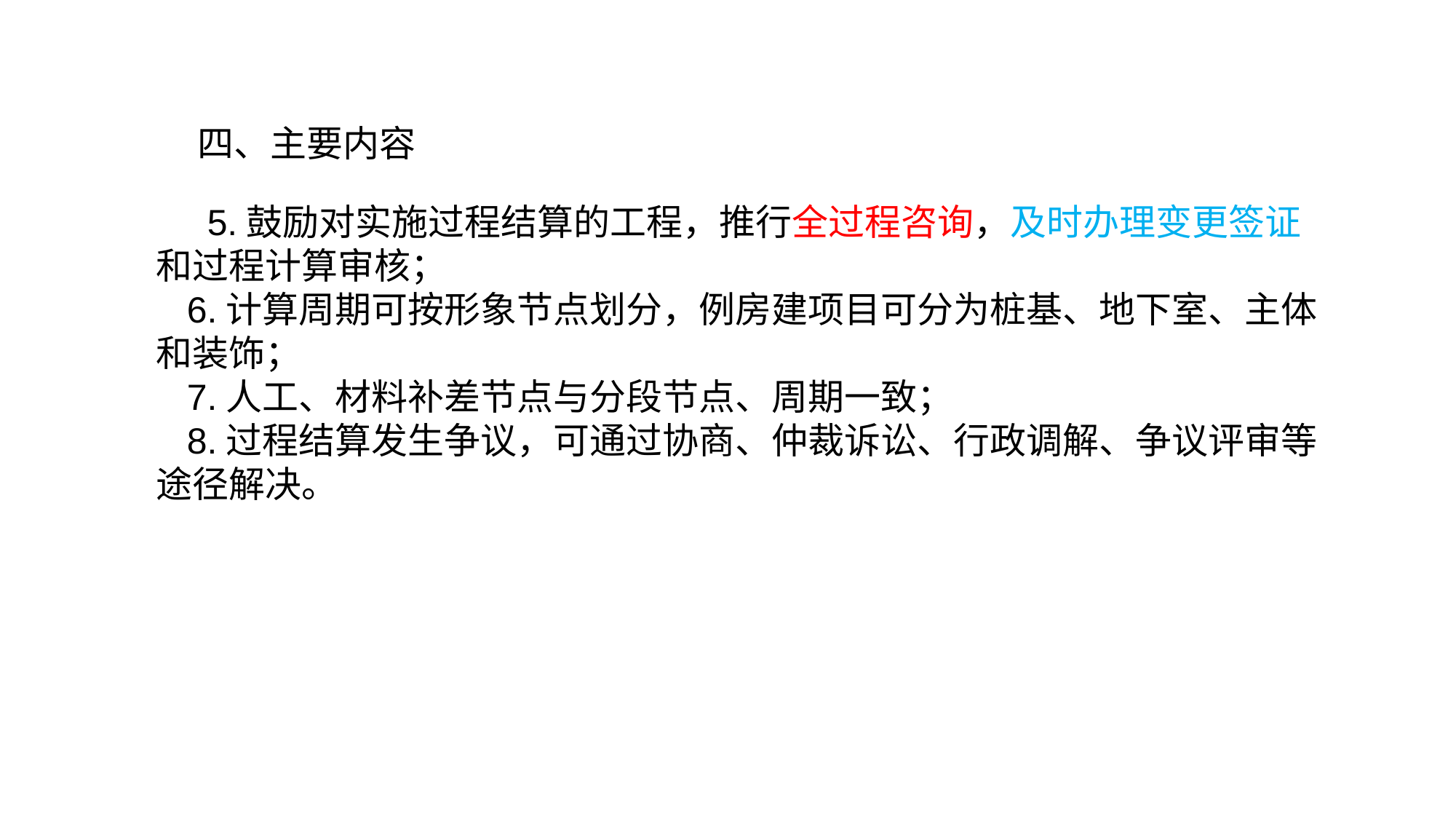

四、主要内容

     5.鼓励对实施过程结算的工程，推行全过程咨询，及时办理变更签证和过程计算审核；
   6.计算周期可按形象节点划分，例房建项目可分为桩基、地下室、主体和装饰；
   7.人工、材料补差节点与分段节点、周期一致；
   8.过程结算发生争议，可通过协商、仲裁诉讼、行政调解、争议评审等途径解决。